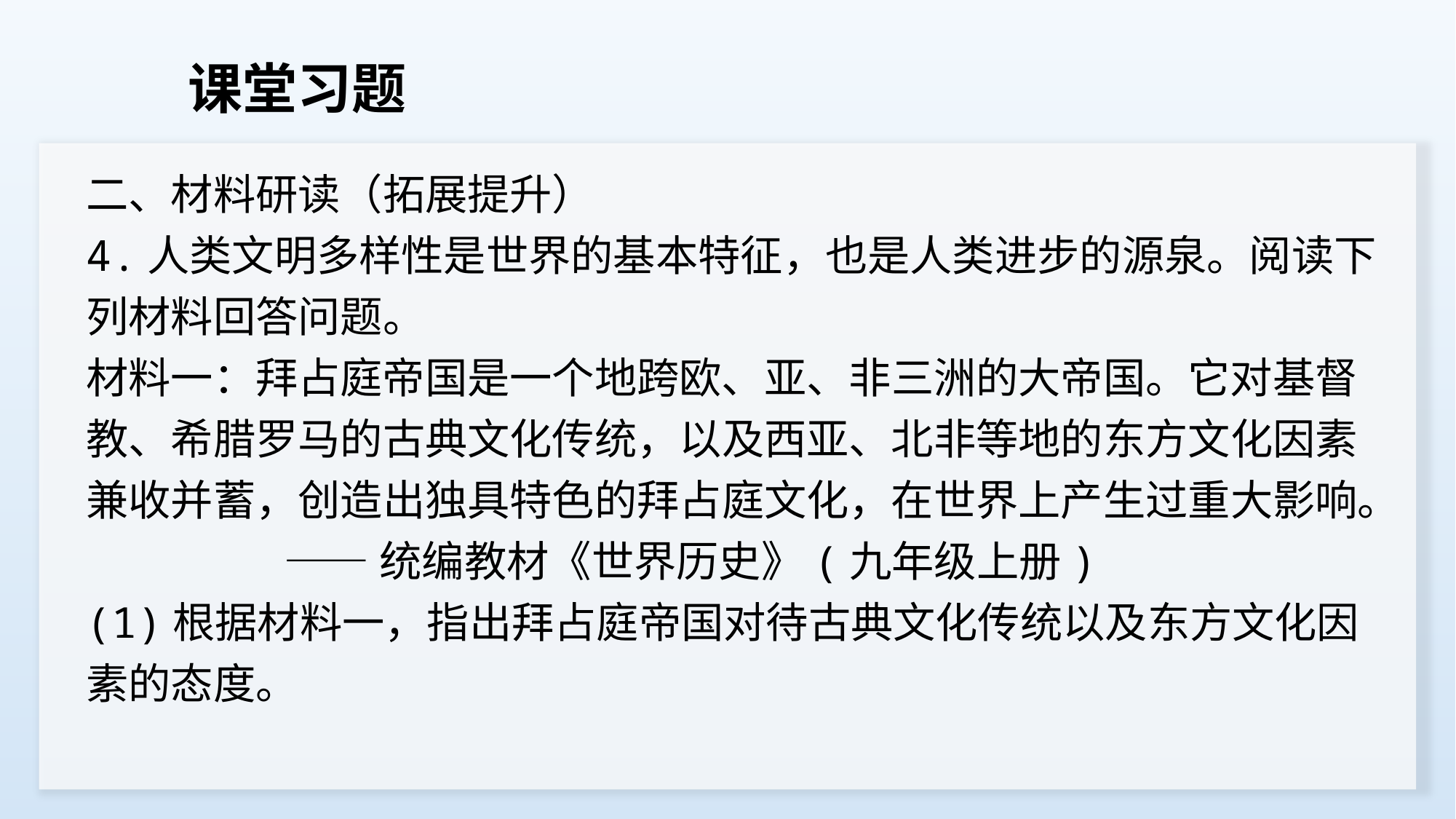

课堂习题

二、材料研读（拓展提升）
4.人类文明多样性是世界的基本特征，也是人类进步的源泉。阅读下列材料回答问题。
材料一：拜占庭帝国是一个地跨欧、亚、非三洲的大帝国。它对基督教、希腊罗马的古典文化传统，以及西亚、北非等地的东方文化因素兼收并蓄，创造出独具特色的拜占庭文化，在世界上产生过重大影响。
                     ——统编教材《世界历史》(九年级上册)
(1)根据材料一，指出拜占庭帝国对待古典文化传统以及东方文化因素的态度。